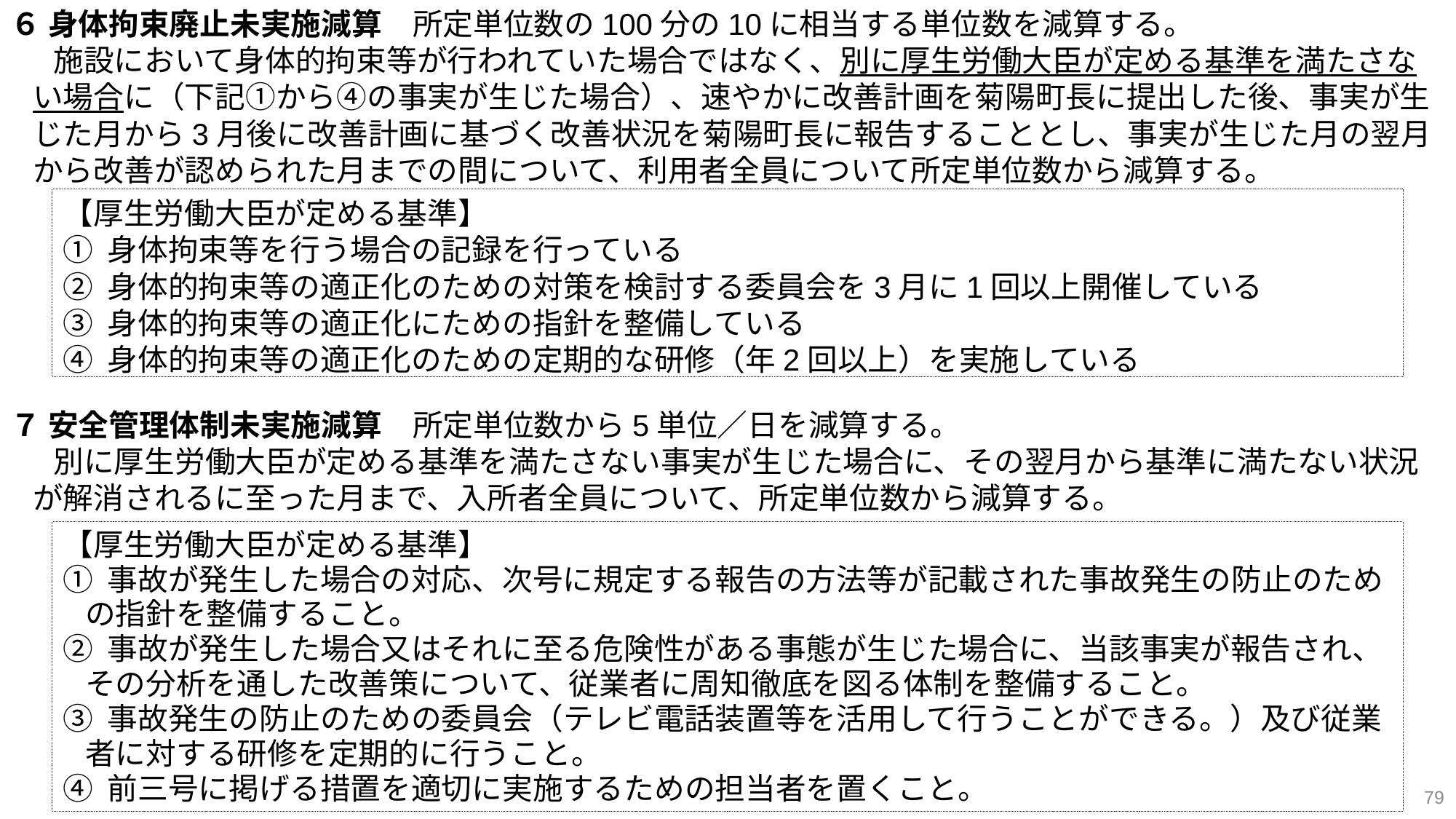

６ 身体拘束廃止未実施減算　所定単位数の100分の10に相当する単位数を減算する。
施設において身体的拘束等が行われていた場合ではなく、別に厚生労働大臣が定める基準を満たさない場合に（下記①から④の事実が生じた場合）、速やかに改善計画を菊陽町長に提出した後、事実が生じた月から3月後に改善計画に基づく改善状況を菊陽町長に報告することとし、事実が生じた月の翌月から改善が認められた月までの間について、利用者全員について所定単位数から減算する。

７ 安全管理体制未実施減算　所定単位数から5単位／日を減算する。
別に厚生労働大臣が定める基準を満たさない事実が生じた場合に、その翌月から基準に満たない状況が解消されるに至った月まで、入所者全員について、所定単位数から減算する。
【厚生労働大臣が定める基準】
① 身体拘束等を行う場合の記録を行っている
② 身体的拘束等の適正化のための対策を検討する委員会を3月に1回以上開催している
③ 身体的拘束等の適正化にための指針を整備している
④ 身体的拘束等の適正化のための定期的な研修（年2回以上）を実施している
【厚生労働大臣が定める基準】
① 事故が発生した場合の対応、次号に規定する報告の方法等が記載された事故発生の防止のための指針を整備すること。
② 事故が発生した場合又はそれに至る危険性がある事態が生じた場合に、当該事実が報告され、その分析を通した改善策について、従業者に周知徹底を図る体制を整備すること。
③ 事故発生の防止のための委員会（テレビ電話装置等を活用して行うことができる。）及び従業者に対する研修を定期的に行うこと。
④ 前三号に掲げる措置を適切に実施するための担当者を置くこと。
79